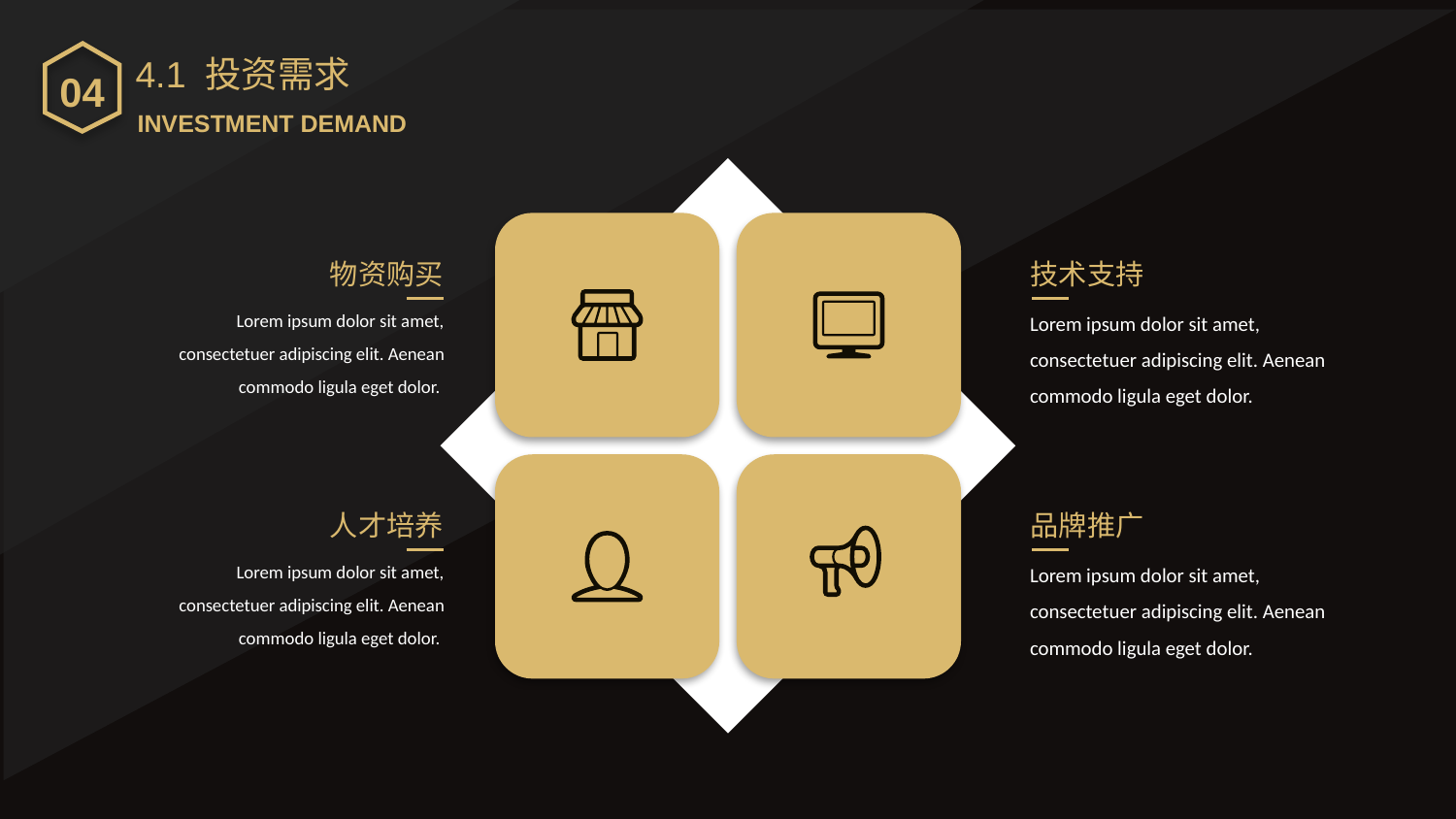

04
4.1 投资需求
INVESTMENT DEMAND

物资购买
技术支持

Lorem ipsum dolor sit amet, consectetuer adipiscing elit. Aenean commodo ligula eget dolor.
Lorem ipsum dolor sit amet, consectetuer adipiscing elit. Aenean commodo ligula eget dolor.

人才培养
品牌推广

Lorem ipsum dolor sit amet, consectetuer adipiscing elit. Aenean commodo ligula eget dolor.
Lorem ipsum dolor sit amet, consectetuer adipiscing elit. Aenean commodo ligula eget dolor.